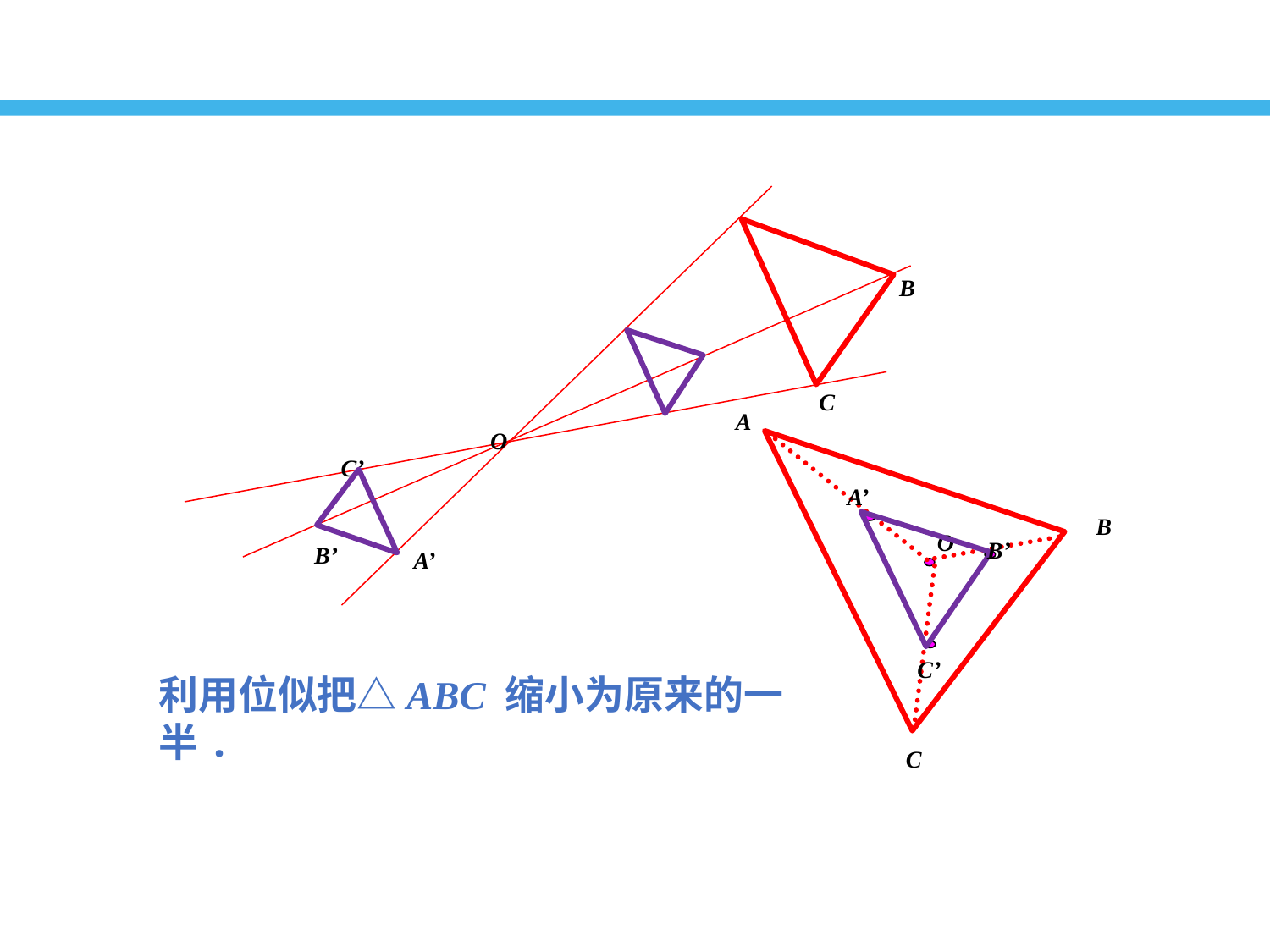

B

C
O
C’

B’
A’
A

A’
B’
C’
B

O

利用位似把△ABC 缩小为原来的一半.
C